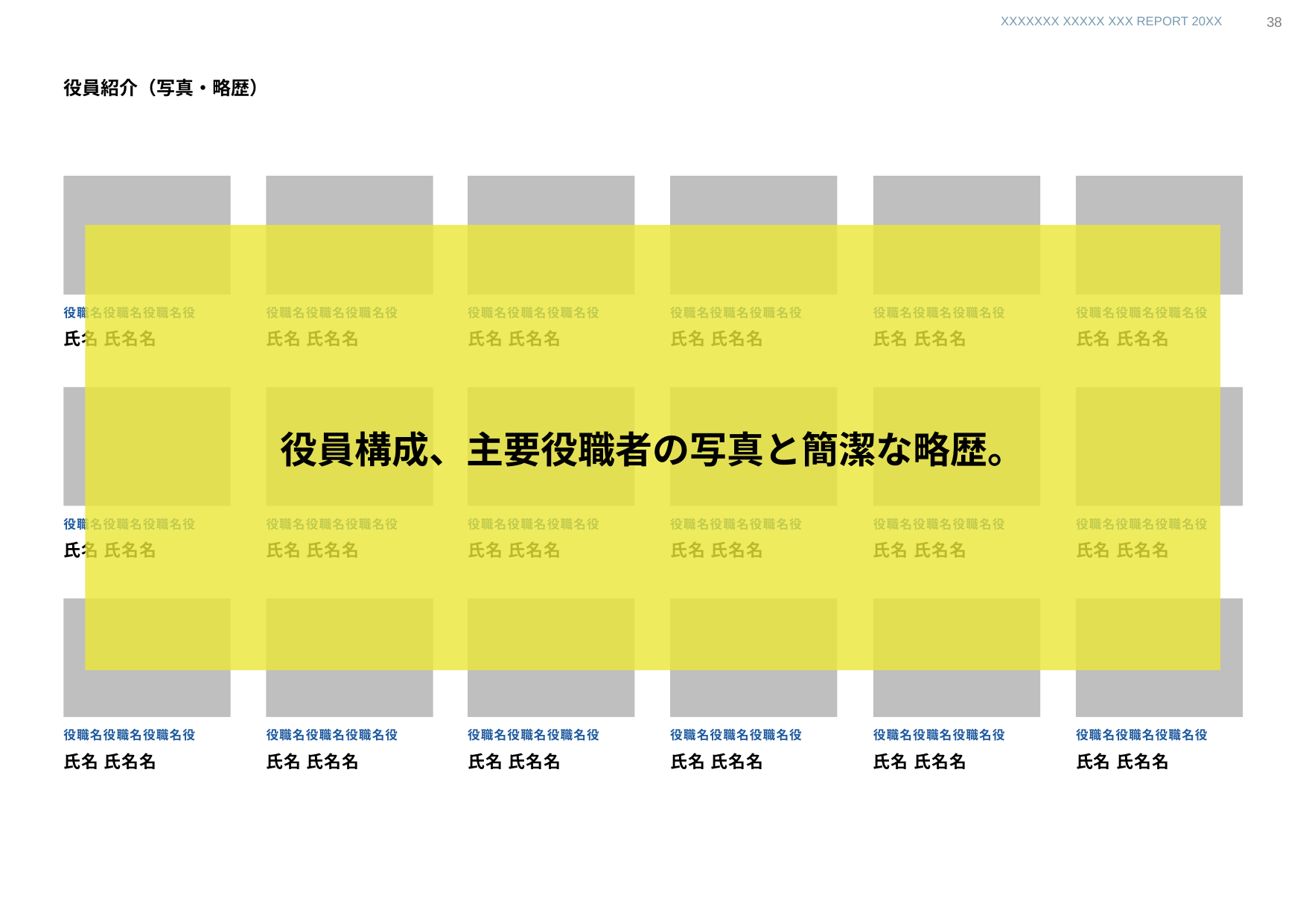

HP
株主総会招集ご通知
有価証券報告書
38
# 役員紹介（写真・略歴）

| 役職名役職名役職名役 |
| --- |
| 氏名 氏名名 |

| 役職名役職名役職名役 |
| --- |
| 氏名 氏名名 |

| 役職名役職名役職名役 |
| --- |
| 氏名 氏名名 |

| 役職名役職名役職名役 |
| --- |
| 氏名 氏名名 |

| 役職名役職名役職名役 |
| --- |
| 氏名 氏名名 |

| 役職名役職名役職名役 |
| --- |
| 氏名 氏名名 |
役員構成、主要役職者の写真と簡潔な略歴。

| 役職名役職名役職名役 |
| --- |
| 氏名 氏名名 |

| 役職名役職名役職名役 |
| --- |
| 氏名 氏名名 |

| 役職名役職名役職名役 |
| --- |
| 氏名 氏名名 |

| 役職名役職名役職名役 |
| --- |
| 氏名 氏名名 |

| 役職名役職名役職名役 |
| --- |
| 氏名 氏名名 |

| 役職名役職名役職名役 |
| --- |
| 氏名 氏名名 |

| 役職名役職名役職名役 |
| --- |
| 氏名 氏名名 |

| 役職名役職名役職名役 |
| --- |
| 氏名 氏名名 |

| 役職名役職名役職名役 |
| --- |
| 氏名 氏名名 |

| 役職名役職名役職名役 |
| --- |
| 氏名 氏名名 |

| 役職名役職名役職名役 |
| --- |
| 氏名 氏名名 |

| 役職名役職名役職名役 |
| --- |
| 氏名 氏名名 |